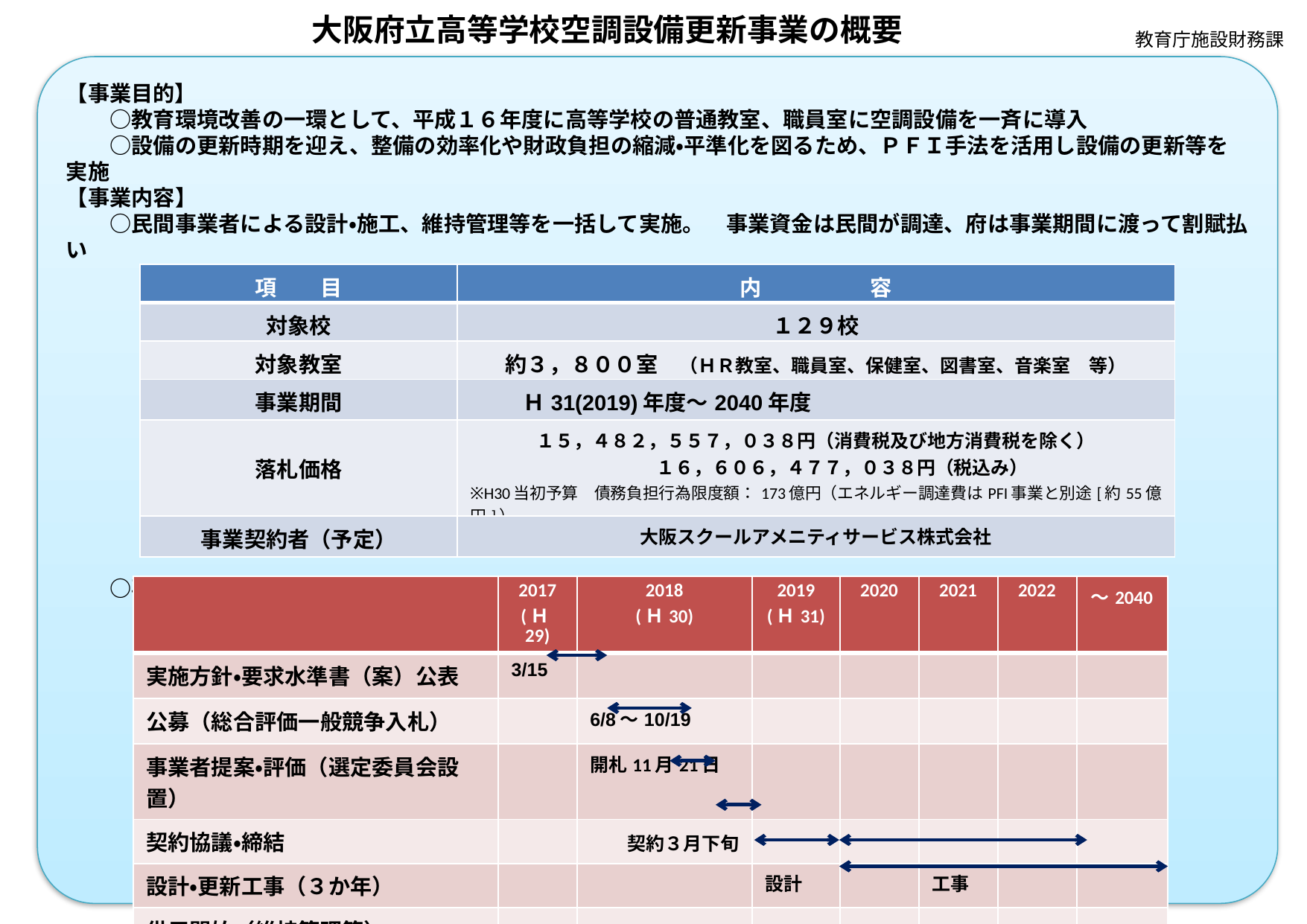

# 大阪府立高等学校空調設備更新事業の概要
教育庁施設財務課

【事業目的】
　　○教育環境改善の一環として、平成１６年度に高等学校の普通教室、職員室に空調設備を一斉に導入
　　○設備の更新時期を迎え、整備の効率化や財政負担の縮減・平準化を図るため、ＰＦＩ手法を活用し設備の更新等を実施
【事業内容】
　　○民間事業者による設計・施工、維持管理等を一括して実施。　事業資金は民間が調達、府は事業期間に渡って割賦払い
　　　　なお、本事業はＷＴＯ政府調達協定に則した入札を実施。

　　○事業スケジュール・・・府立高校を３グループに分けて、順次更新予定

| 項　　目 | 内　　　　　容 |
| --- | --- |
| 対象校 | １２９校 |
| 対象教室 | 約３，８００室　（ＨＲ教室、職員室、保健室、図書室、音楽室　等） |
| 事業期間 | Ｈ31(2019)年度～2040年度 |
| 落札価格 | １５，４８２，５５７，０３８円（消費税及び地方消費税を除く） 　　　　　　　　　　１６，６０６，４７７，０３８円（税込み） ※H30当初予算　債務負担行為限度額：173億円（エネルギー調達費はPFI事業と別途[約55億円]） |
| 事業契約者（予定） | 大阪スクールアメニティサービス株式会社 |
|  | 2017 (Ｈ29) | 2018 (Ｈ30) | 2019 (Ｈ31) | 2020 | 2021 | 2022 | ～2040 |
| --- | --- | --- | --- | --- | --- | --- | --- |
| 実施方針・要求水準書（案）公表 | 3/15 |  |  |  |  |  |  |
| 公募（総合評価一般競争入札） |  | 6/8～10/19 |  |  |  |  |  |
| 事業者提案・評価（選定委員会設置） |  | 開札11月21日 |  |  |  |  |  |
| 契約協議・締結 |  | 契約３月下旬 |  |  |  |  |  |
| 設計・更新工事（３か年） |  |  | 設計 |  | 工事 |  |  |
| 供用開始（維持管理等） |  |  |  |  |  |  |  |